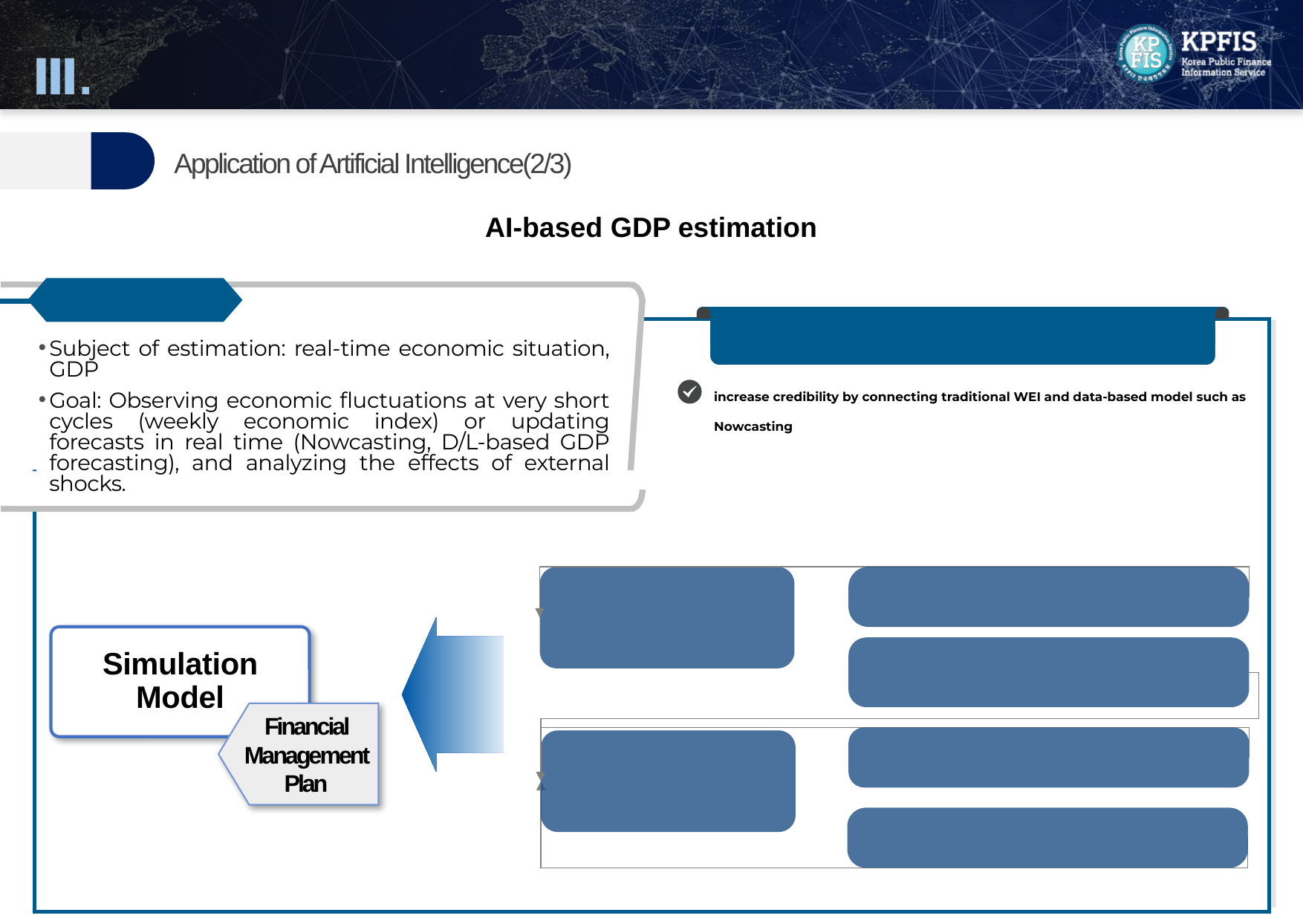

Ⅲ.
D.N.A.(Data, Networking, AI)
04

Application of Artificial Intelligence(2/3)
AI-based GDP estimation

Overview

Hybrid Model combining Economic Model and Data-based

연계된 정보를 활용한 다양한 분석

Subject of estimation: real-time economic situation, GDP

Goal: Observing economic fluctuations at very short cycles (weekly economic index) or updating forecasts in real time (Nowcasting, D/L-based GDP forecasting), and analyzing the effects of external shocks.
increase credibility by connecting traditional WEI and data-based model such as Nowcasting

Current Economic Model Method
Bank of Korea, KDI
Simulation Model
WEI
(Weekly Economic Index)

Financial Management Plan
Nowcasting Model
Data-based Estimation Model
AI(deep learning) Model